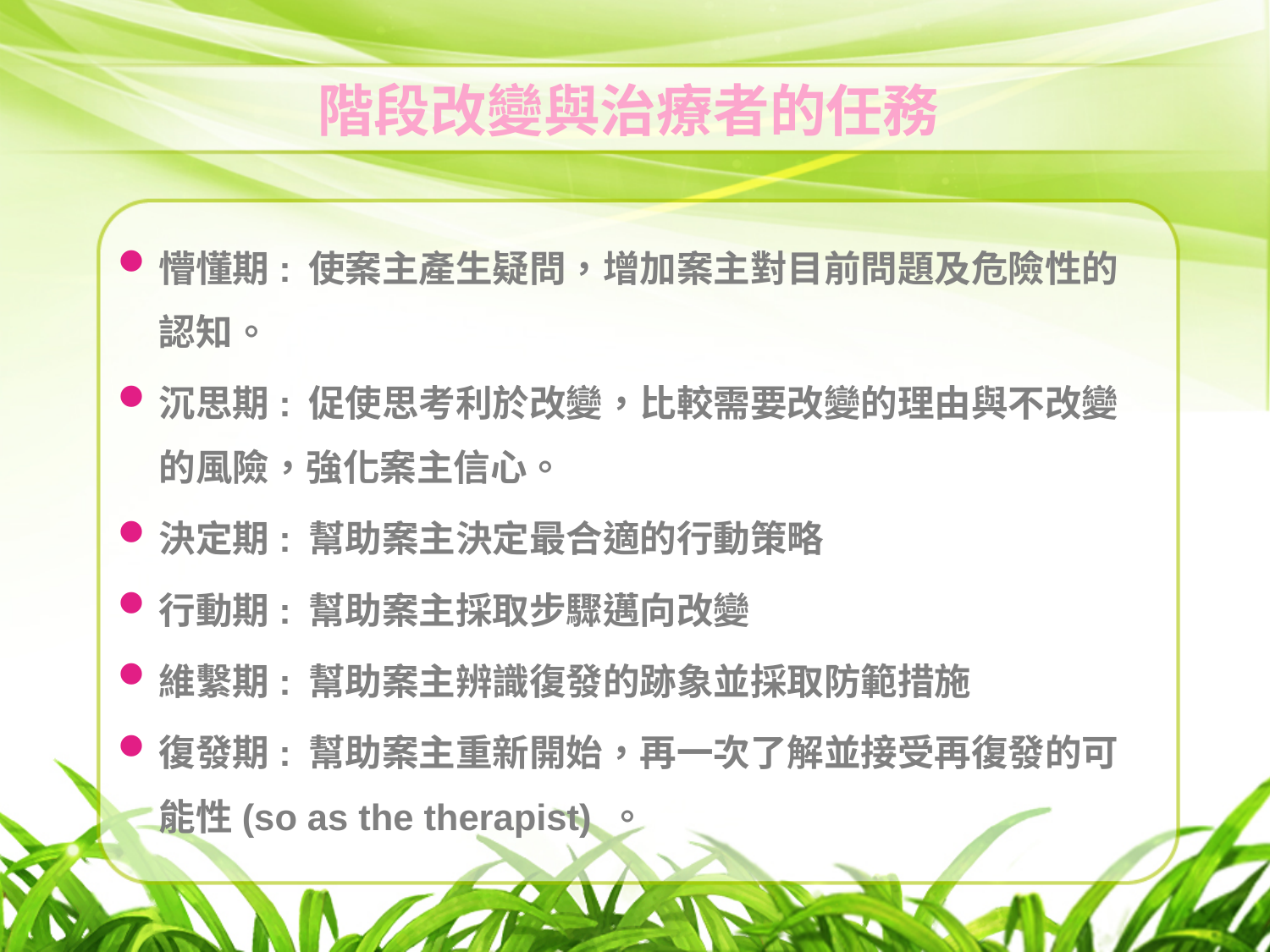

# 階段改變與治療者的任務
懵懂期: 使案主產生疑問，增加案主對目前問題及危險性的認知。
沉思期: 促使思考利於改變，比較需要改變的理由與不改變的風險，強化案主信心。
決定期: 幫助案主決定最合適的行動策略
行動期: 幫助案主採取步驟邁向改變
維繫期: 幫助案主辨識復發的跡象並採取防範措施
復發期: 幫助案主重新開始，再一次了解並接受再復發的可能性(so as the therapist) 。